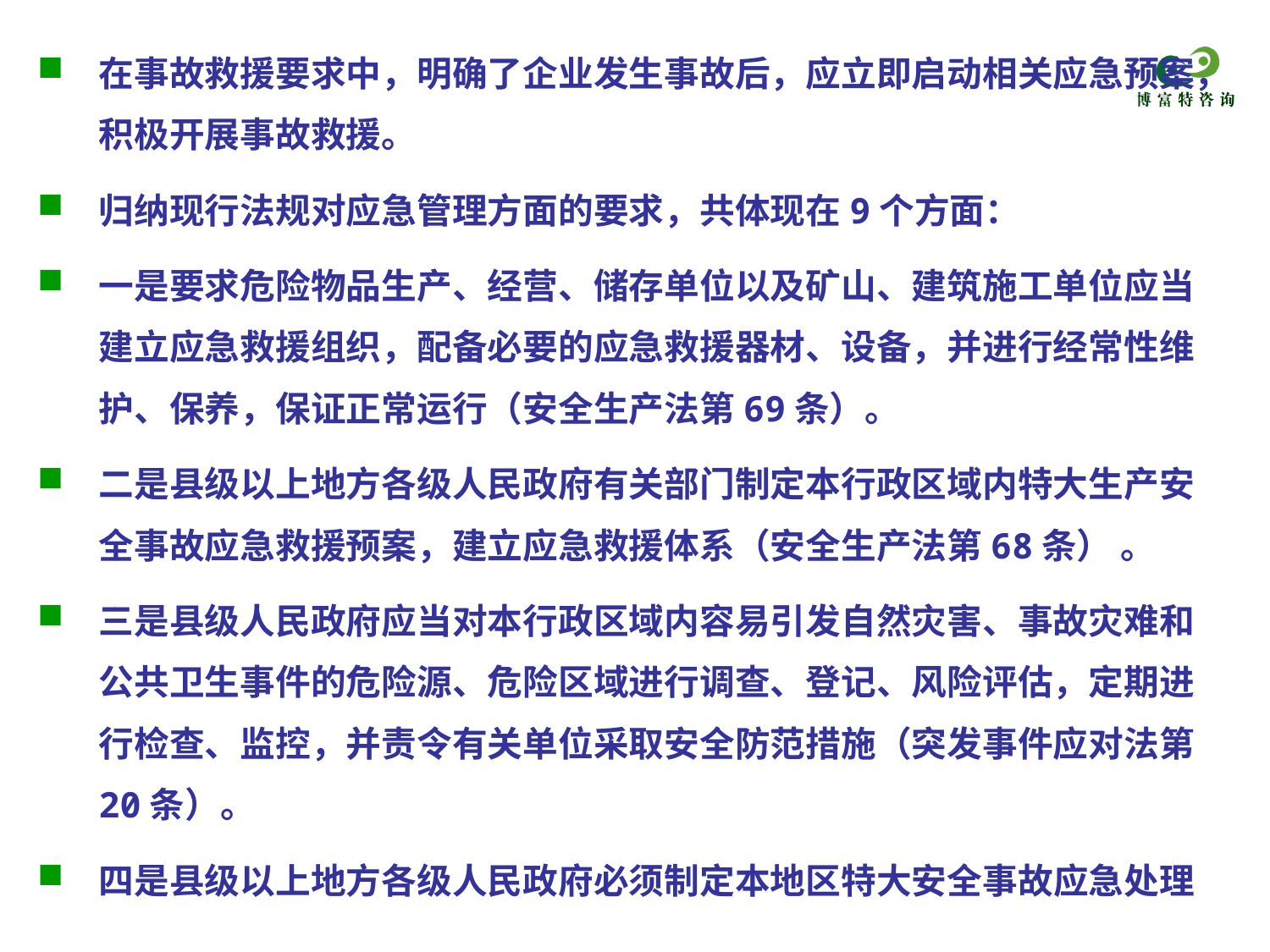

在事故救援要求中，明确了企业发生事故后，应立即启动相关应急预案，积极开展事故救援。
归纳现行法规对应急管理方面的要求，共体现在9个方面：
一是要求危险物品生产、经营、储存单位以及矿山、建筑施工单位应当建立应急救援组织，配备必要的应急救援器材、设备，并进行经常性维护、保养，保证正常运行（安全生产法第69条）。
二是县级以上地方各级人民政府有关部门制定本行政区域内特大生产安全事故应急救援预案，建立应急救援体系（安全生产法第68条） 。
三是县级人民政府应当对本行政区域内容易引发自然灾害、事故灾难和公共卫生事件的危险源、危险区域进行调查、登记、风险评估，定期进行检查、监控，并责令有关单位采取安全防范措施（突发事件应对法第20条）。
四是县级以上地方各级人民政府必须制定本地区特大安全事故应急处理